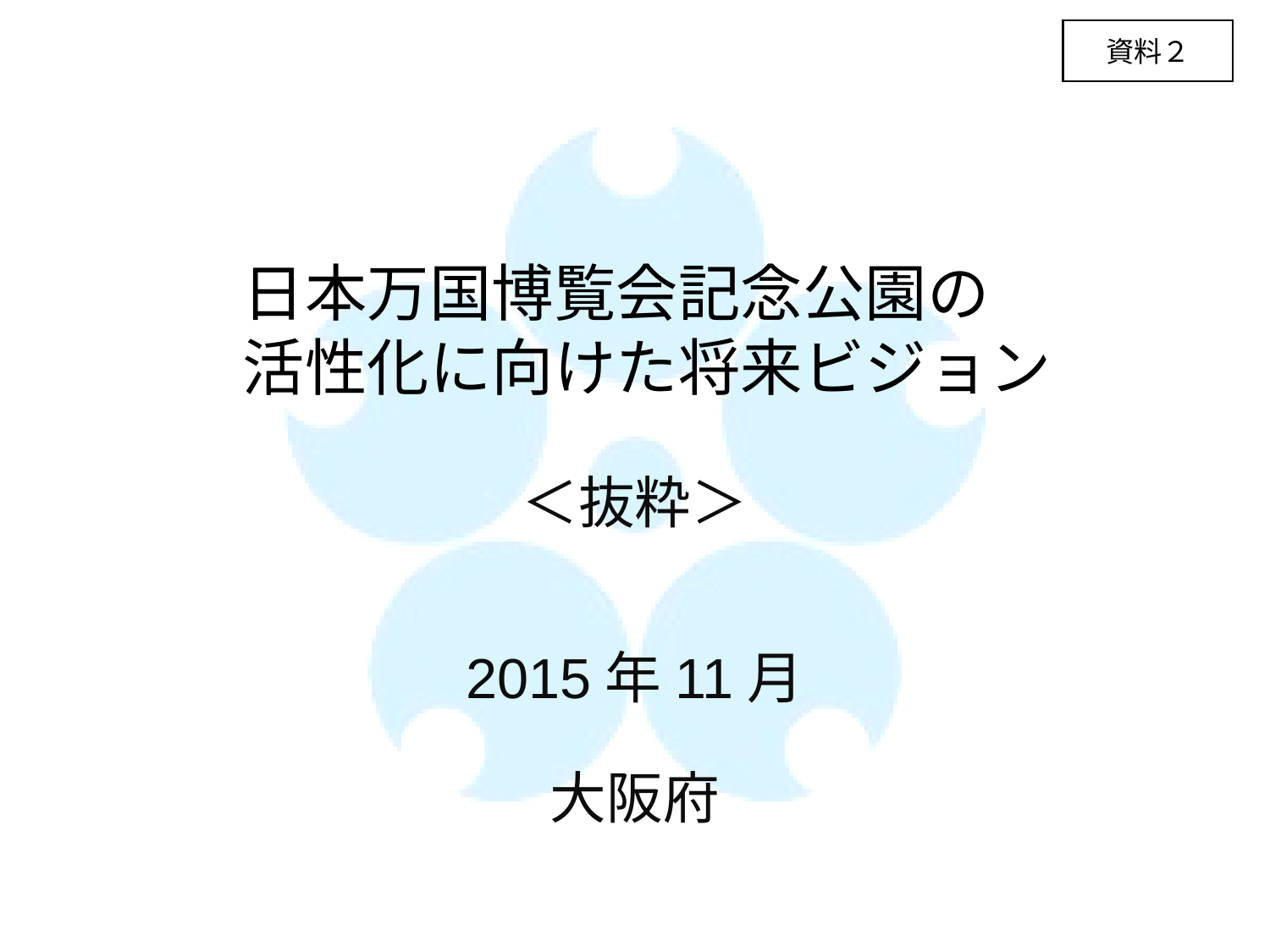

資料２
日本万国博覧会記念公園の
活性化に向けた将来ビジョン
＜抜粋＞
2015年11月
大阪府